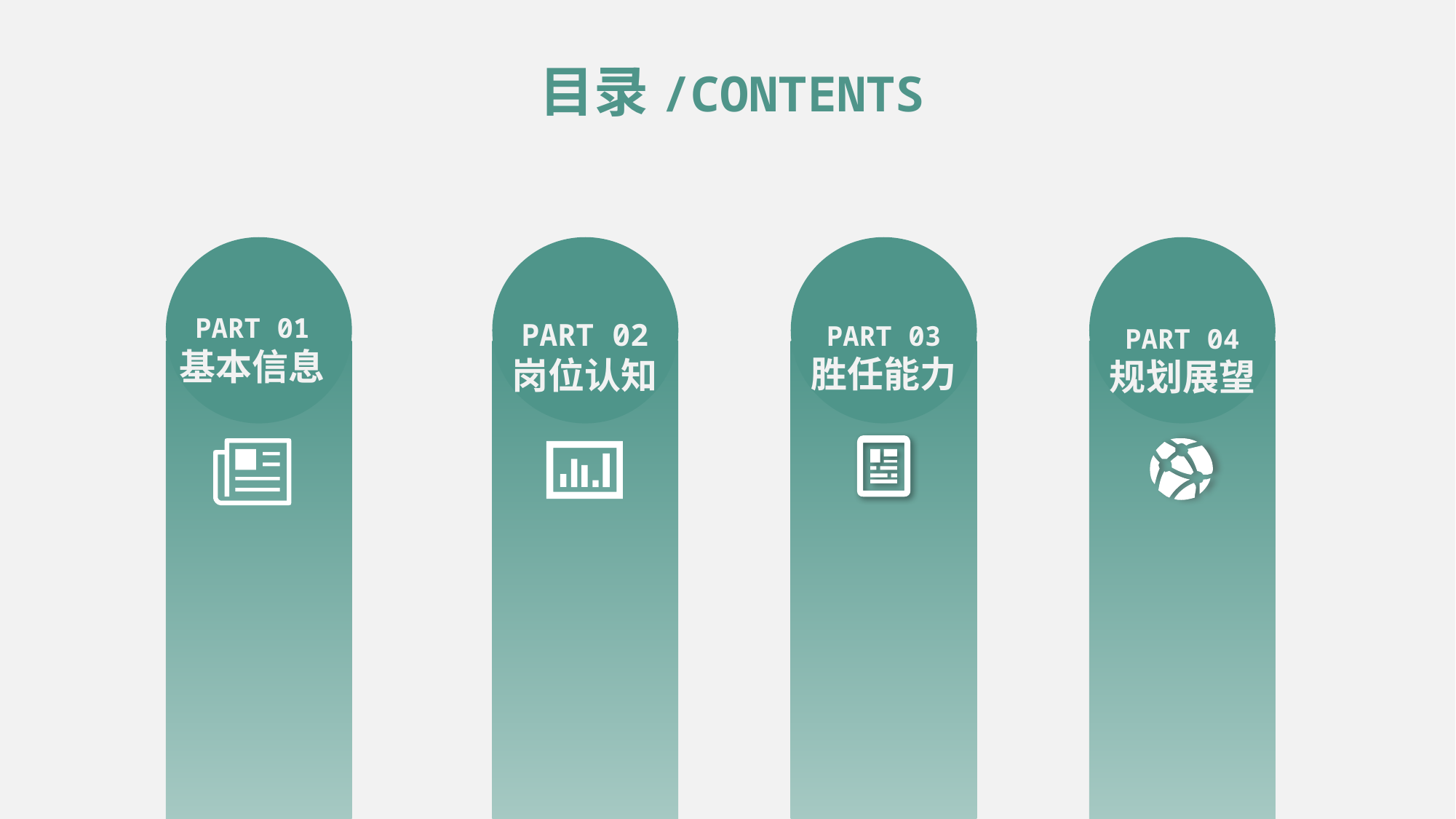

目录/CONTENTS

PART 01
基本信息

PART 02
岗位认知

PART 03
胜任能力

PART 04
规划展望